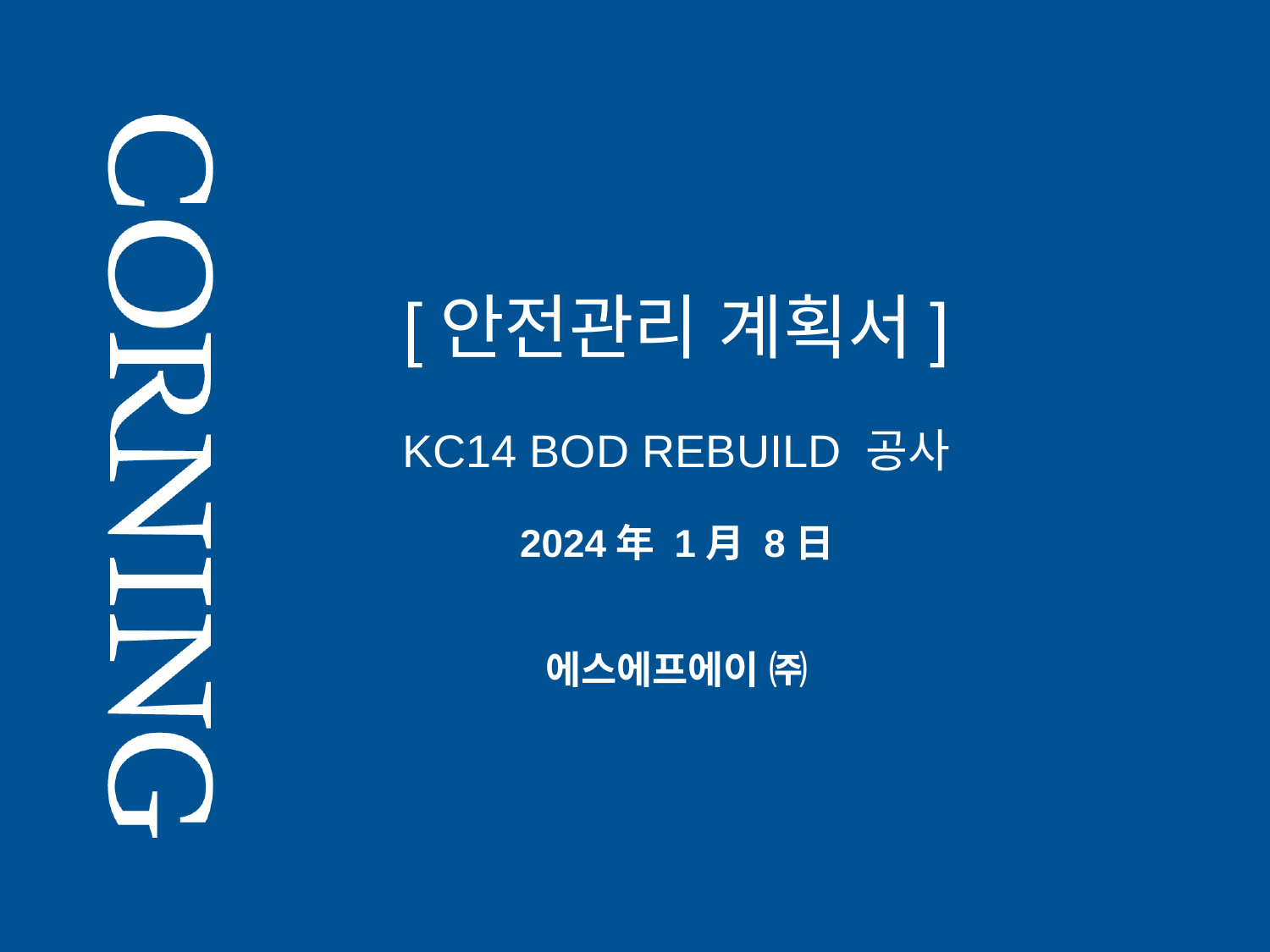

# [안전관리 계획서] KC14 BOD REBUILD 공사
2024年 1月 8日

에스에프에이 ㈜